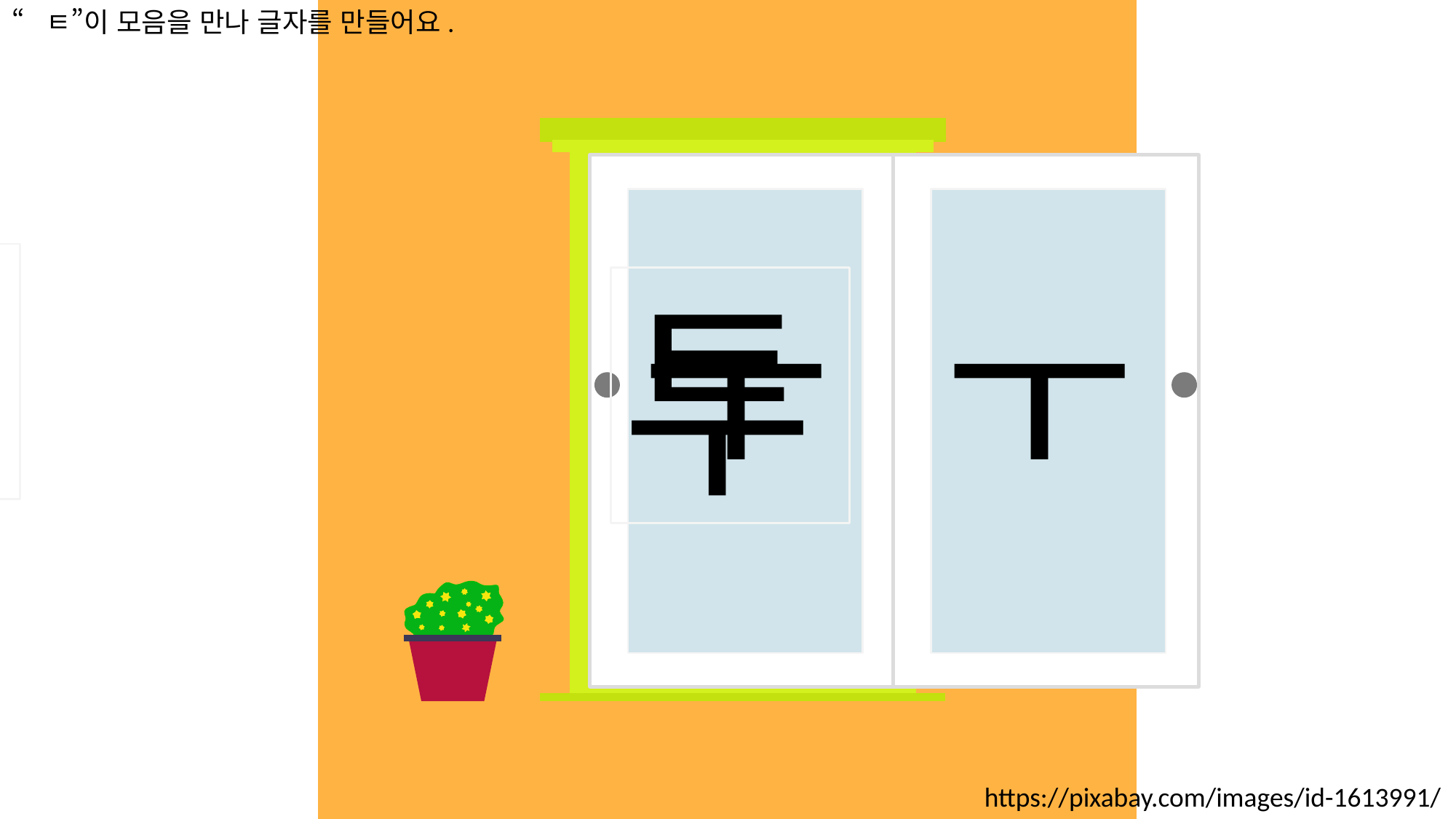

“ㅌ”이 모음을 만나 글자를 만들어요.

ㅜ

ㅜ
ㅌ
투

https://pixabay.com/images/id-1613991/